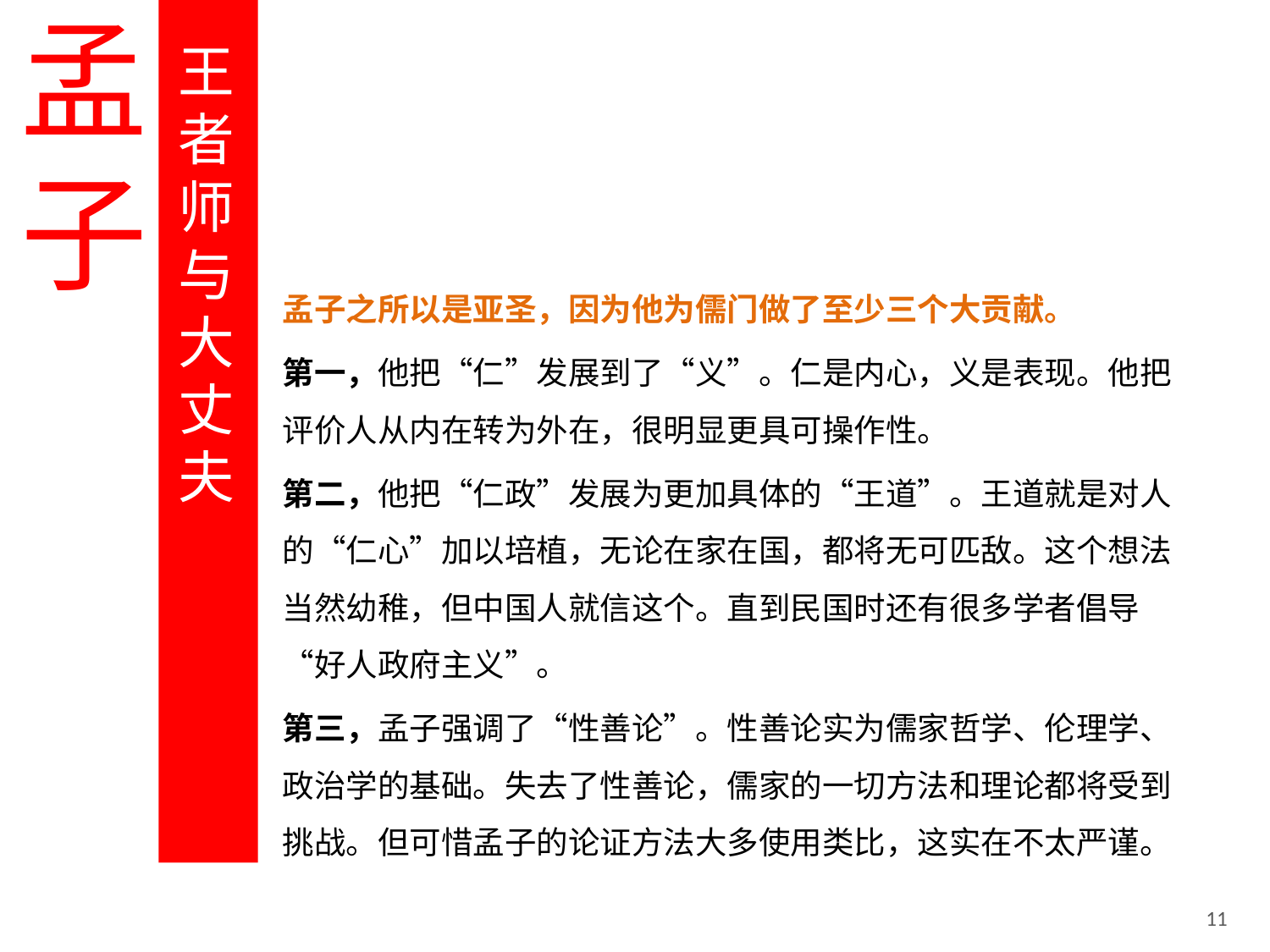

孟子
王者师与大丈夫
孟子之所以是亚圣，因为他为儒门做了至少三个大贡献。
第一，他把“仁”发展到了“义”。仁是内心，义是表现。他把评价人从内在转为外在，很明显更具可操作性。
第二，他把“仁政”发展为更加具体的“王道”。王道就是对人的“仁心”加以培植，无论在家在国，都将无可匹敌。这个想法当然幼稚，但中国人就信这个。直到民国时还有很多学者倡导“好人政府主义”。
第三，孟子强调了“性善论”。性善论实为儒家哲学、伦理学、政治学的基础。失去了性善论，儒家的一切方法和理论都将受到挑战。但可惜孟子的论证方法大多使用类比，这实在不太严谨。
11